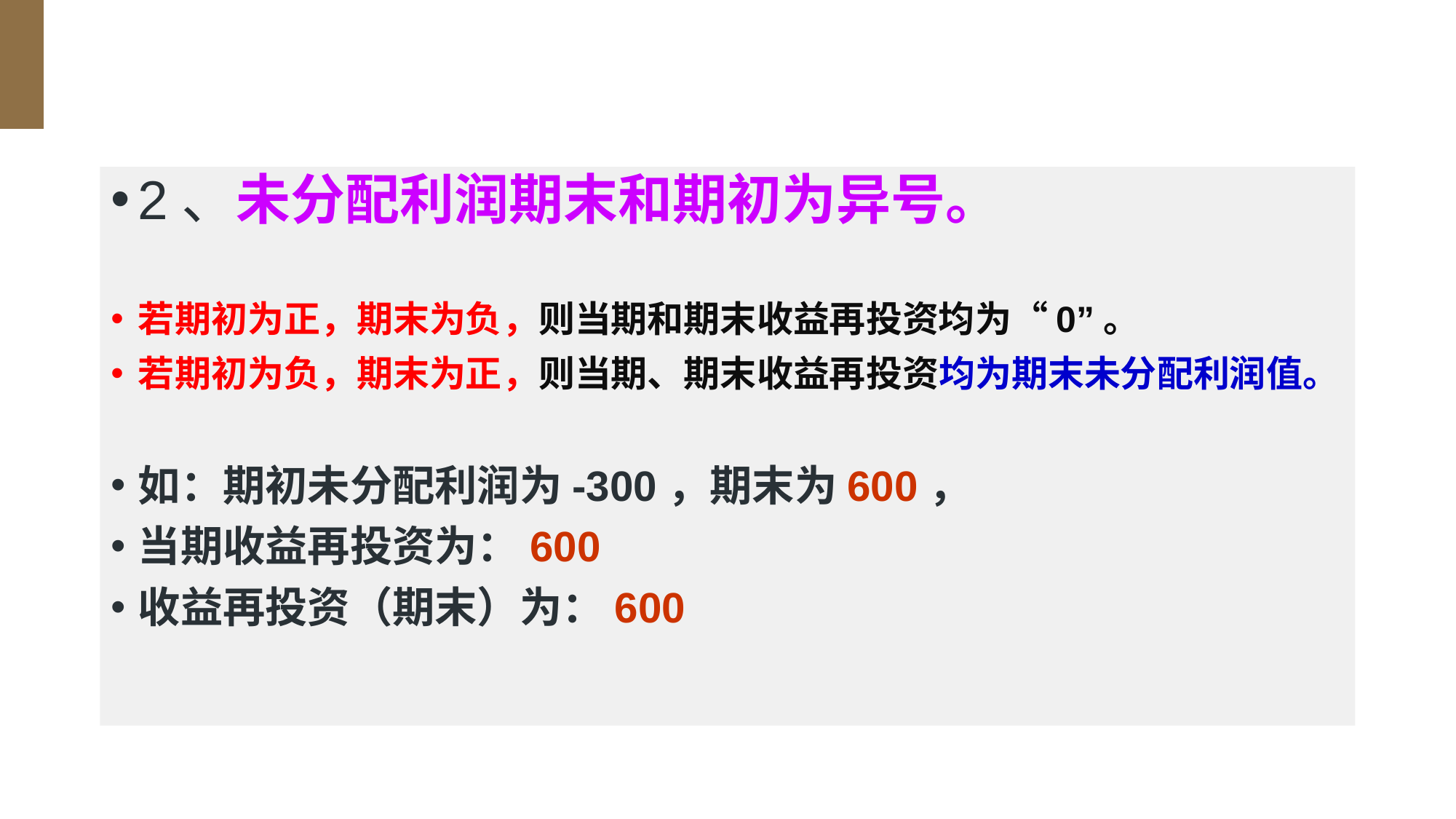

#
2、未分配利润期末和期初为异号。

若期初为正，期末为负，则当期和期末收益再投资均为“0”。
若期初为负，期末为正，则当期、期末收益再投资均为期末未分配利润值。

如：期初未分配利润为-300，期末为600，
当期收益再投资为：600
收益再投资（期末）为：600